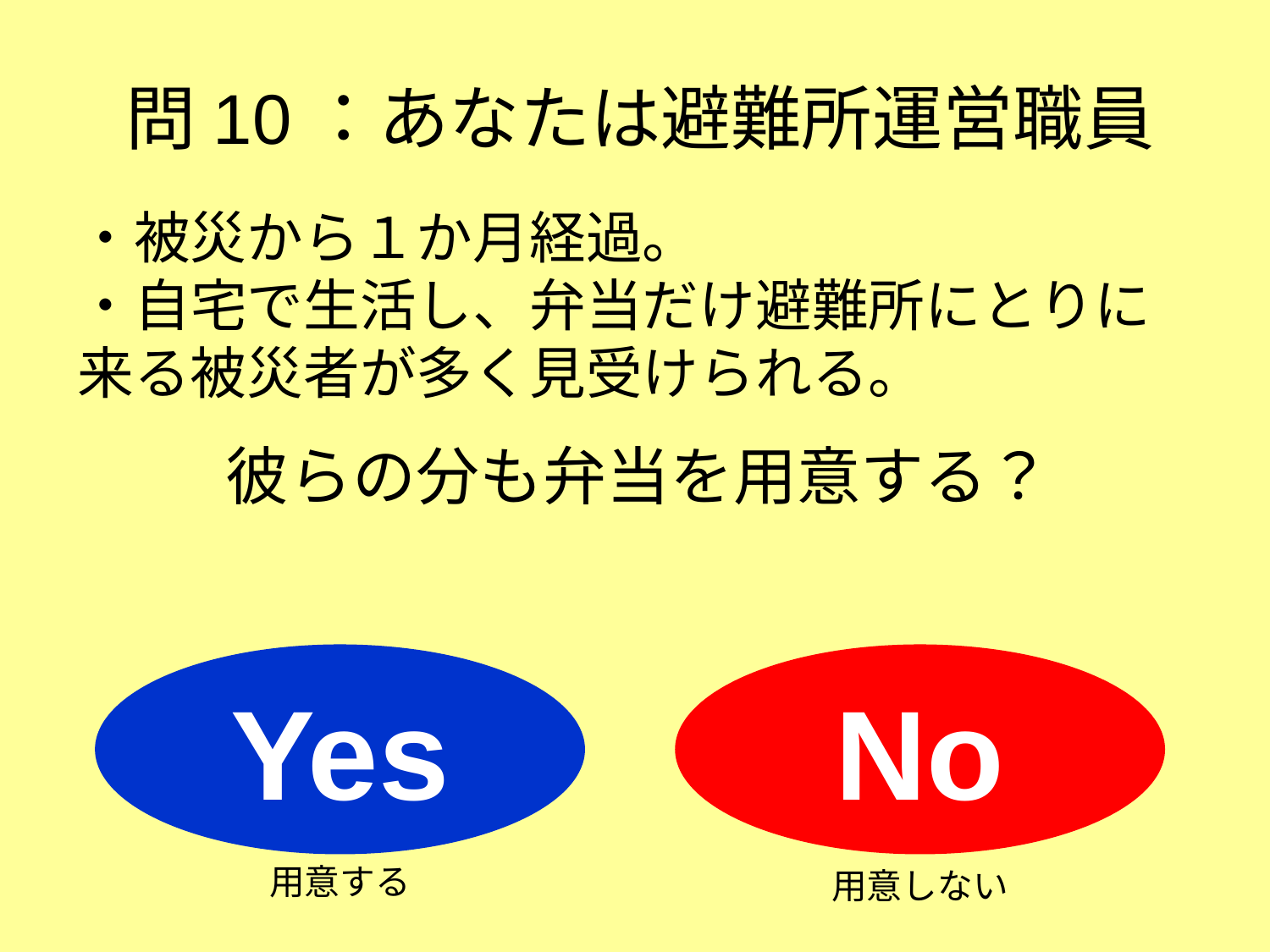

問10：あなたは避難所運営職員
・被災から１か月経過。
・自宅で生活し、弁当だけ避難所にとりに来る被災者が多く見受けられる。
彼らの分も弁当を用意する？
Yes
No
用意する
用意しない